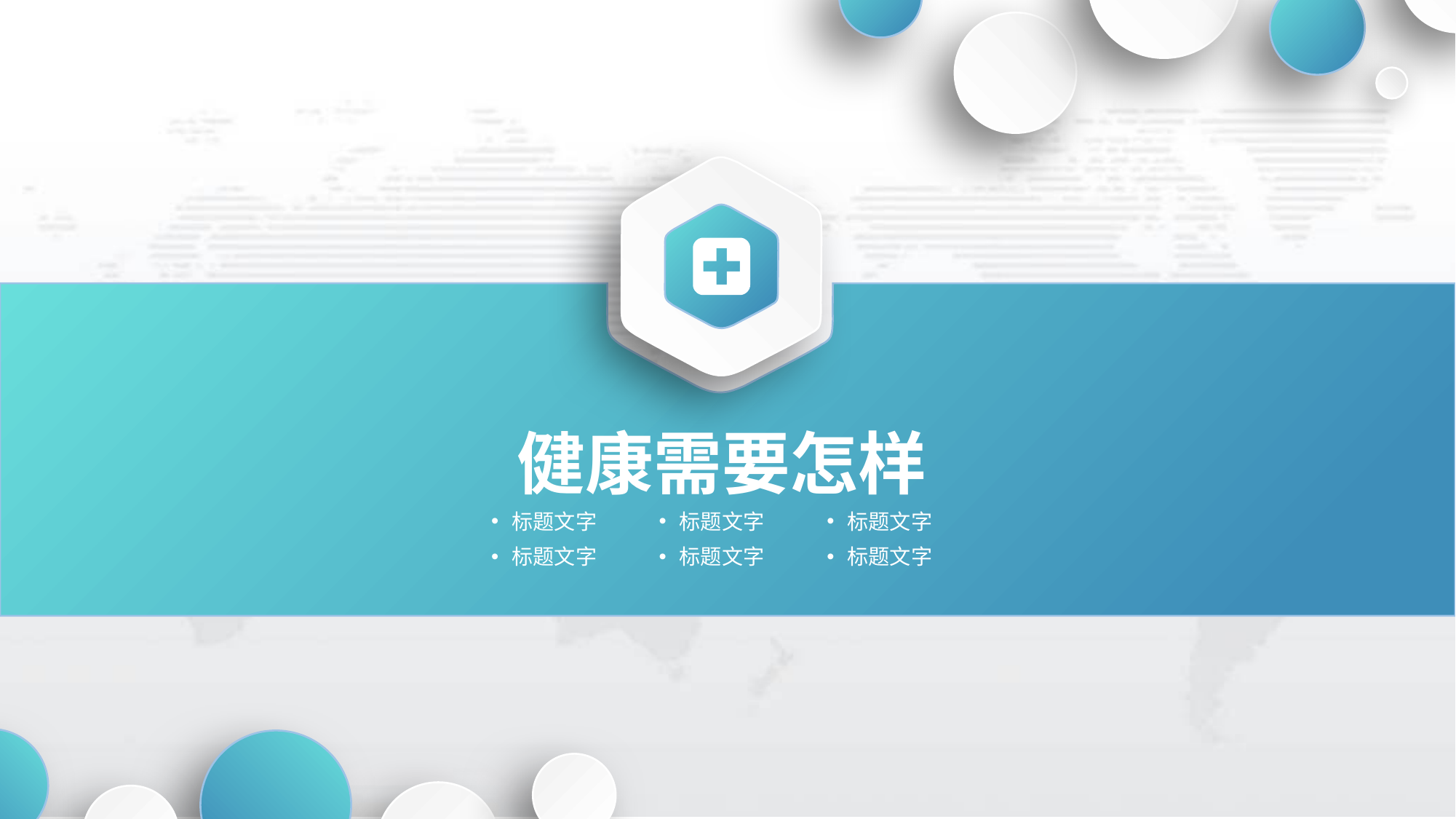

健康需要怎样
标题文字
标题文字
标题文字
标题文字
标题文字
标题文字